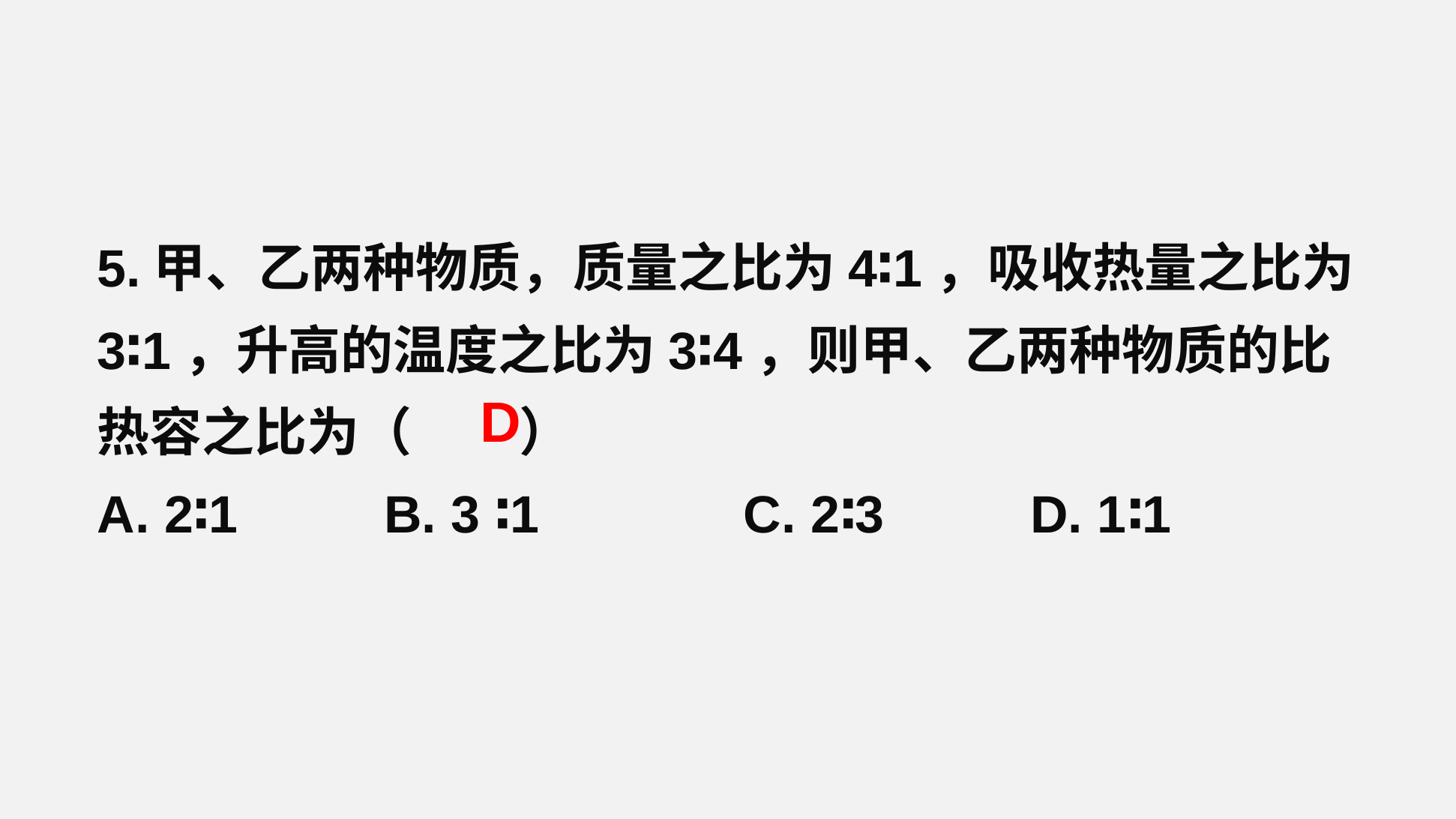

5.甲、乙两种物质，质量之比为4∶1，吸收热量之比为3∶1，升高的温度之比为3∶4，则甲、乙两种物质的比热容之比为（         ）
A. 2∶1          B. 3 ∶1              C. 2∶3          D. 1∶1
D